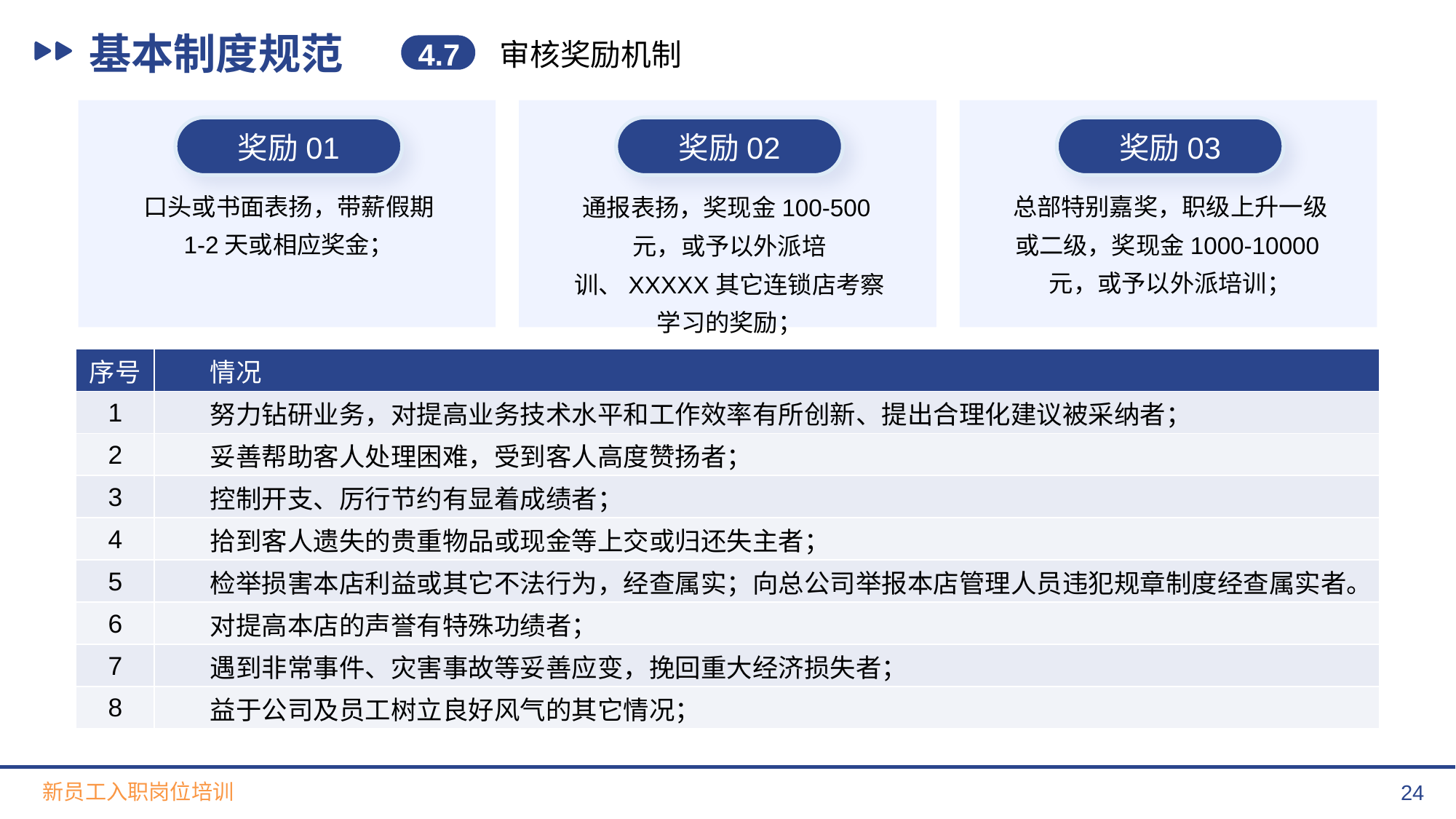

基本制度规范
4.7
审核奖励机制

奖励03
总部特别嘉奖，职级上升一级或二级，奖现金1000-10000元，或予以外派培训；

奖励01
口头或书面表扬，带薪假期
1-2天或相应奖金；

奖励02
通报表扬，奖现金100-500元，或予以外派培训、XXXXX其它连锁店考察学习的奖励；
| 序号 | 情况 |
| --- | --- |
| 1 | 努力钻研业务，对提高业务技术水平和工作效率有所创新、提出合理化建议被采纳者； |
| 2 | 妥善帮助客人处理困难，受到客人高度赞扬者； |
| 3 | 控制开支、厉行节约有显着成绩者； |
| 4 | 拾到客人遗失的贵重物品或现金等上交或归还失主者； |
| 5 | 检举损害本店利益或其它不法行为，经查属实；向总公司举报本店管理人员违犯规章制度经查属实者。 |
| 6 | 对提高本店的声誉有特殊功绩者； |
| 7 | 遇到非常事件、灾害事故等妥善应变，挽回重大经济损失者； |
| 8 | 益于公司及员工树立良好风气的其它情况； |